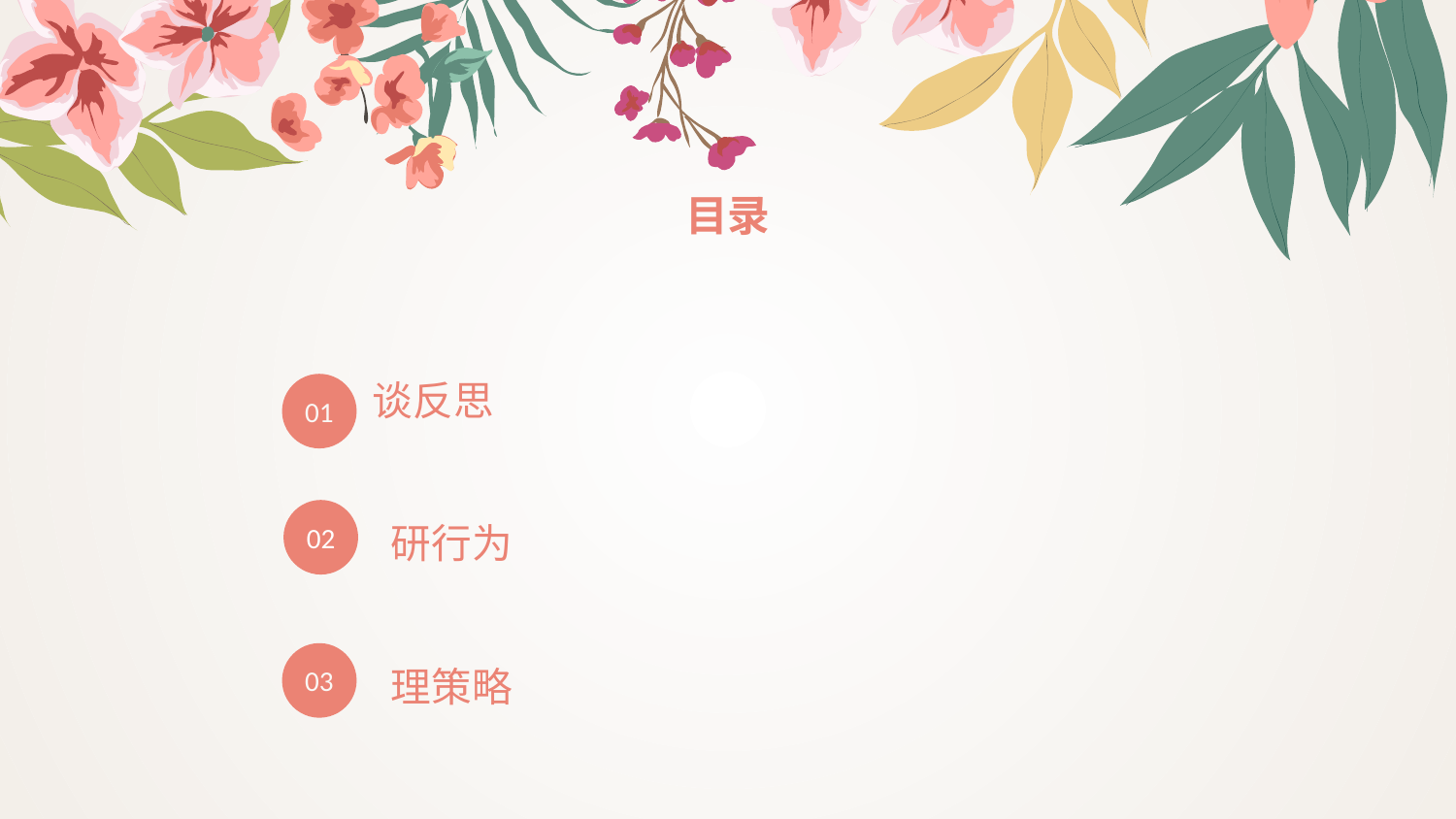

目录
谈反思
01
02
研行为
03
理策略